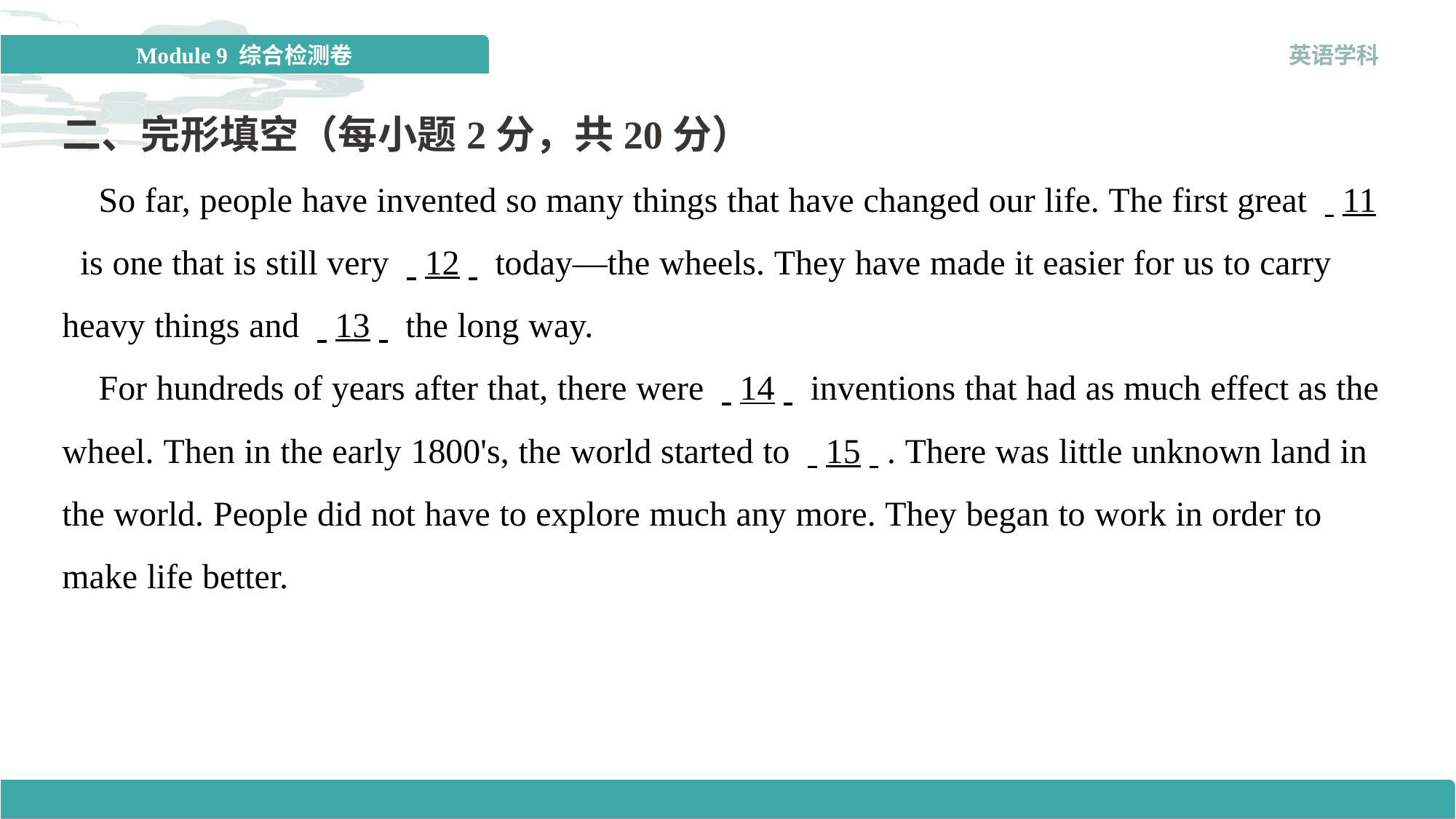

二、完形填空（每小题2分，共20分）
    So far, people have invented so many things that have changed our life. The first great . .11. . is one that is still very . .12. . today—the wheels. They have made it easier for us to carry heavy things and . .13. . the long way.
    For hundreds of years after that, there were . .14. . inventions that had as much effect as the wheel. Then in the early 1800's, the world started to . .15. .. There was little unknown land in the world. People did not have to explore much any more. They began to work in order to make life better.